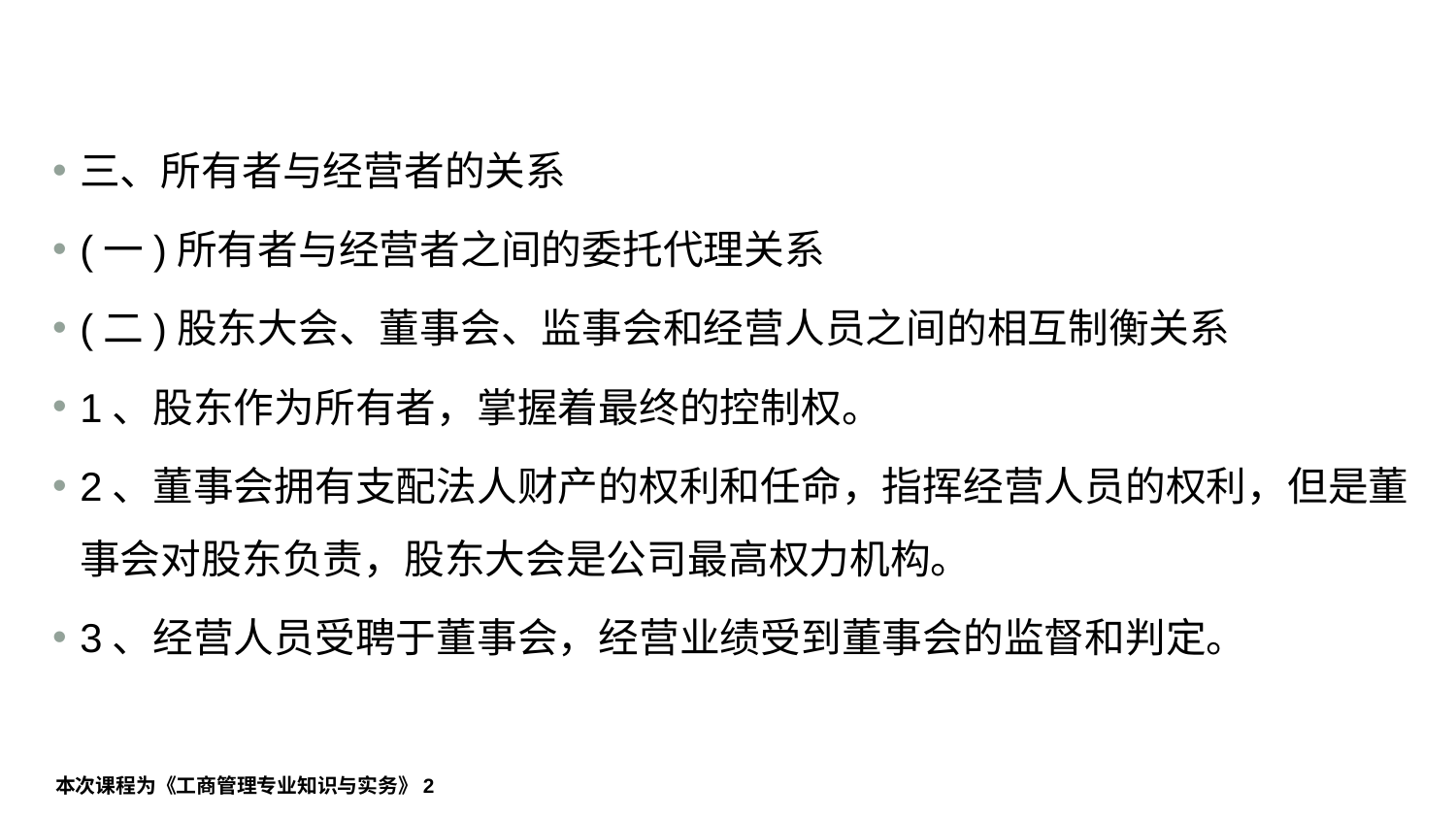

#
三、所有者与经营者的关系
(一)所有者与经营者之间的委托代理关系
(二)股东大会、董事会、监事会和经营人员之间的相互制衡关系
1、股东作为所有者，掌握着最终的控制权。
2、董事会拥有支配法人财产的权利和任命，指挥经营人员的权利，但是董事会对股东负责，股东大会是公司最高权力机构。
3、经营人员受聘于董事会，经营业绩受到董事会的监督和判定。